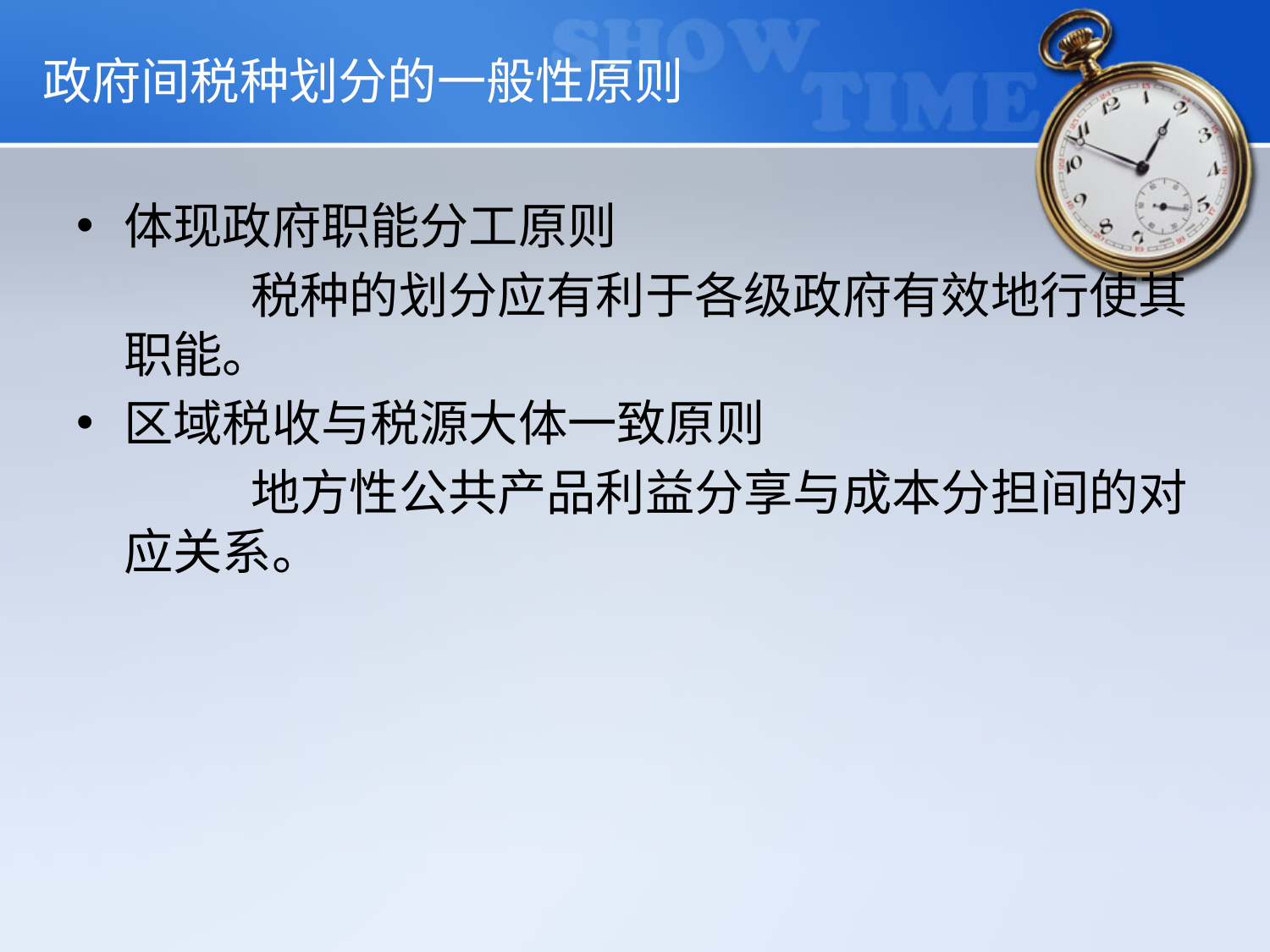

# 政府间税种划分的一般性原则
体现政府职能分工原则
		税种的划分应有利于各级政府有效地行使其职能。
区域税收与税源大体一致原则
		地方性公共产品利益分享与成本分担间的对应关系。